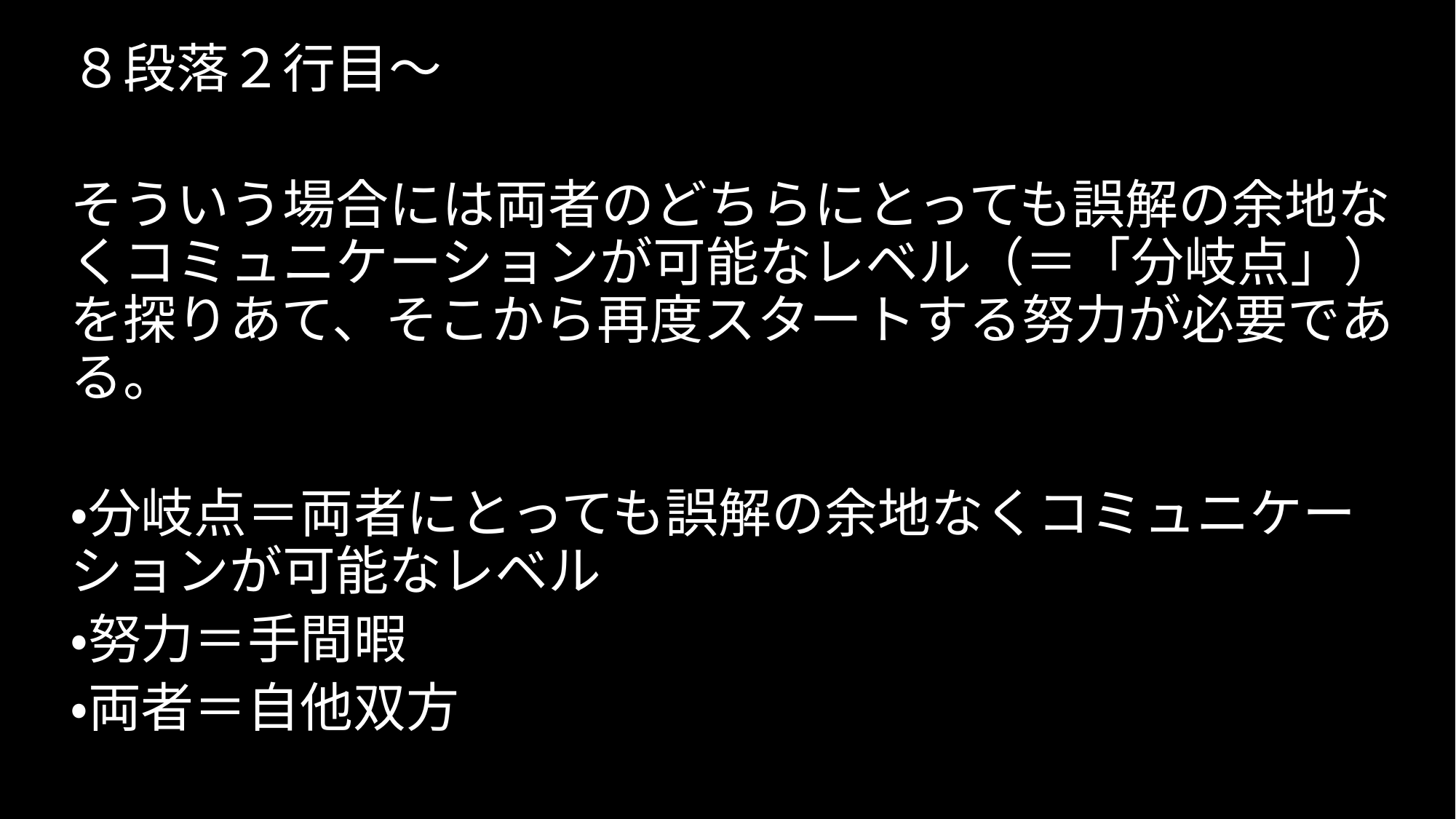

８段落２行目～

そういう場合には両者のどちらにとっても誤解の余地なくコミュニケーションが可能なレベル（＝「分岐点」）を探りあて、そこから再度スタートする努力が必要である。

・分岐点＝両者にとっても誤解の余地なくコミュニケーションが可能なレベル
・努力＝手間暇
・両者＝自他双方